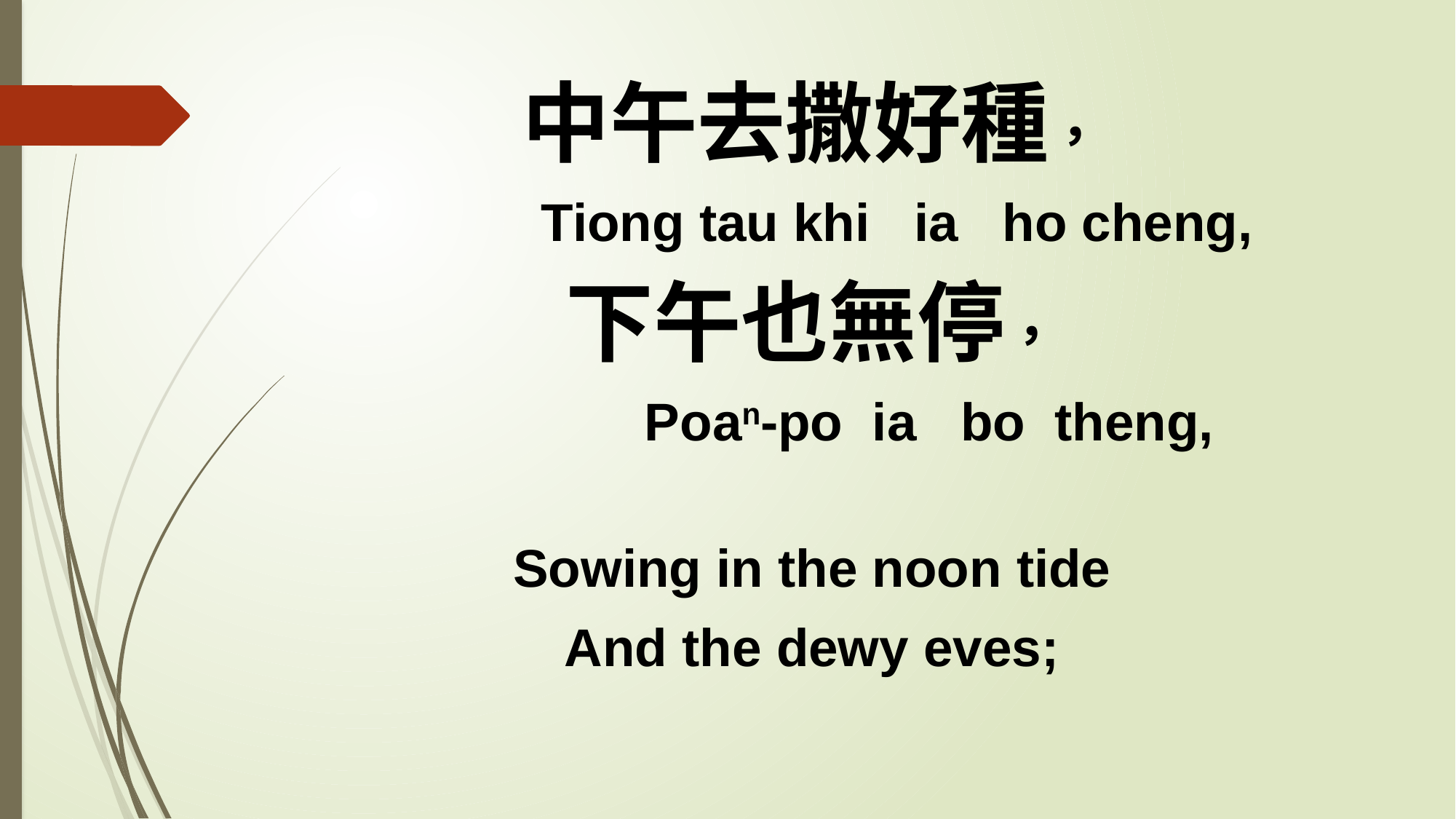

中午去撒好種，
                 Tiong tau khi   ia   ho cheng,
下午也無停，
                        Poan-po  ia   bo  theng,

Sowing in the noon tide
And the dewy eves;